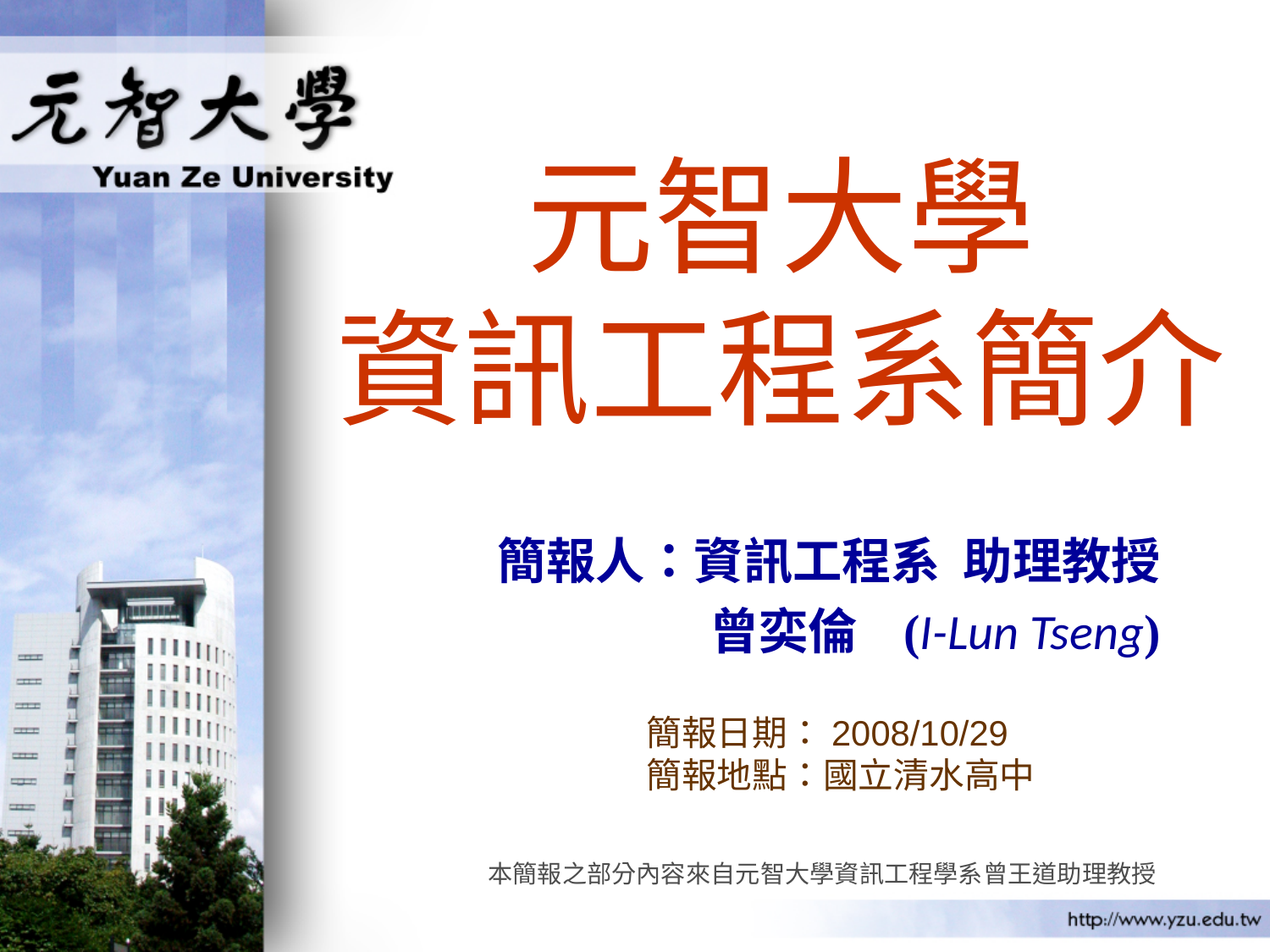

元智大學
資訊工程系簡介
簡報人：資訊工程系  助理教授
                         曾奕倫   (I-Lun Tseng)
簡報日期：2008/10/29
簡報地點：國立清水高中
本簡報之部分內容來自元智大學資訊工程學系曾王道助理教授